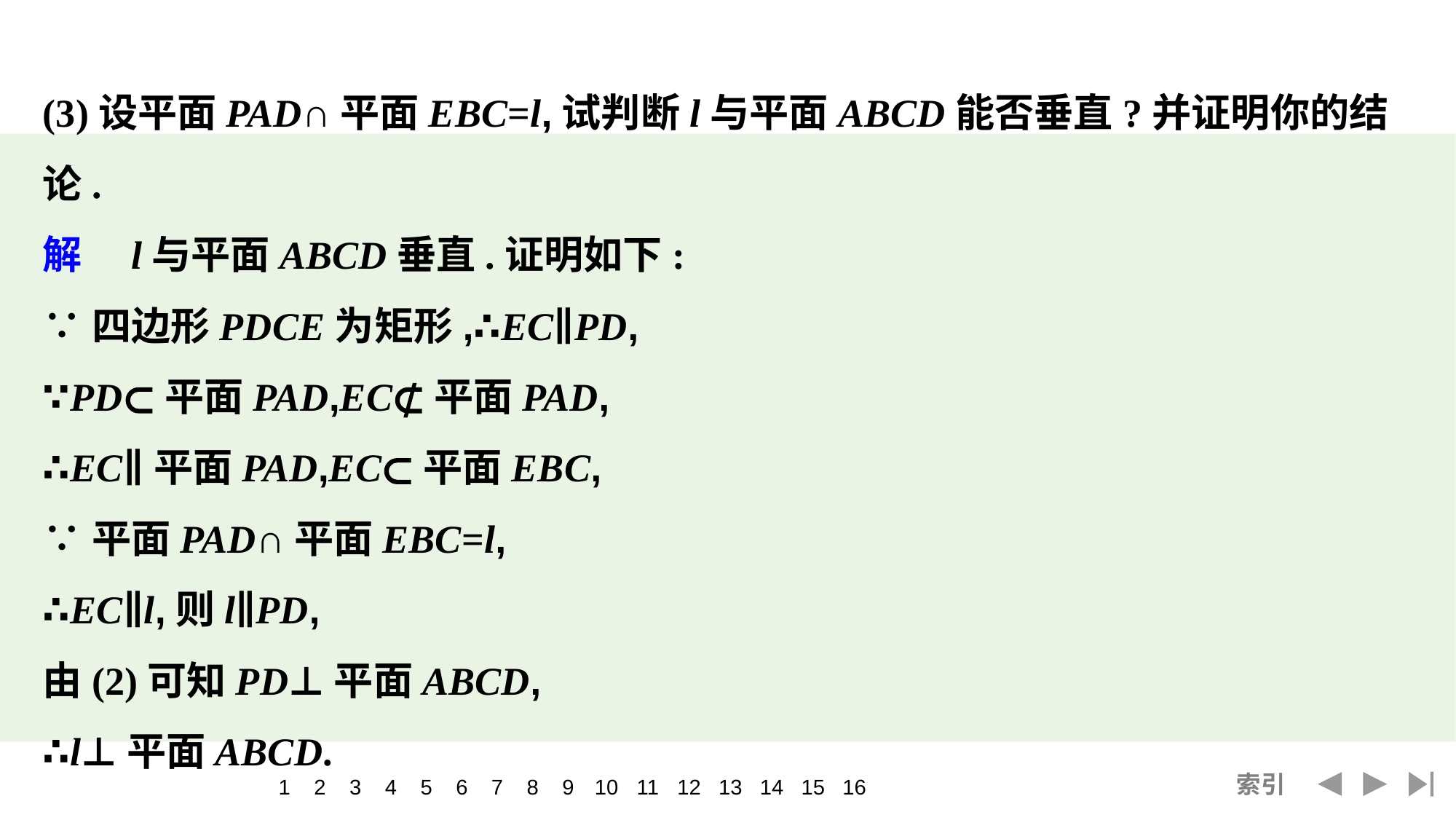

(3)设平面PAD∩平面EBC=l,试判断l与平面ABCD能否垂直?并证明你的结论.
解　l与平面ABCD垂直.证明如下:
∵四边形PDCE为矩形,∴EC∥PD,
∵PD⊂平面PAD,EC⊄平面PAD,
∴EC∥平面PAD,EC⊂平面EBC,
∵平面PAD∩平面EBC=l,
∴EC∥l,则l∥PD,
由(2)可知PD⊥平面ABCD,
∴l⊥平面ABCD.